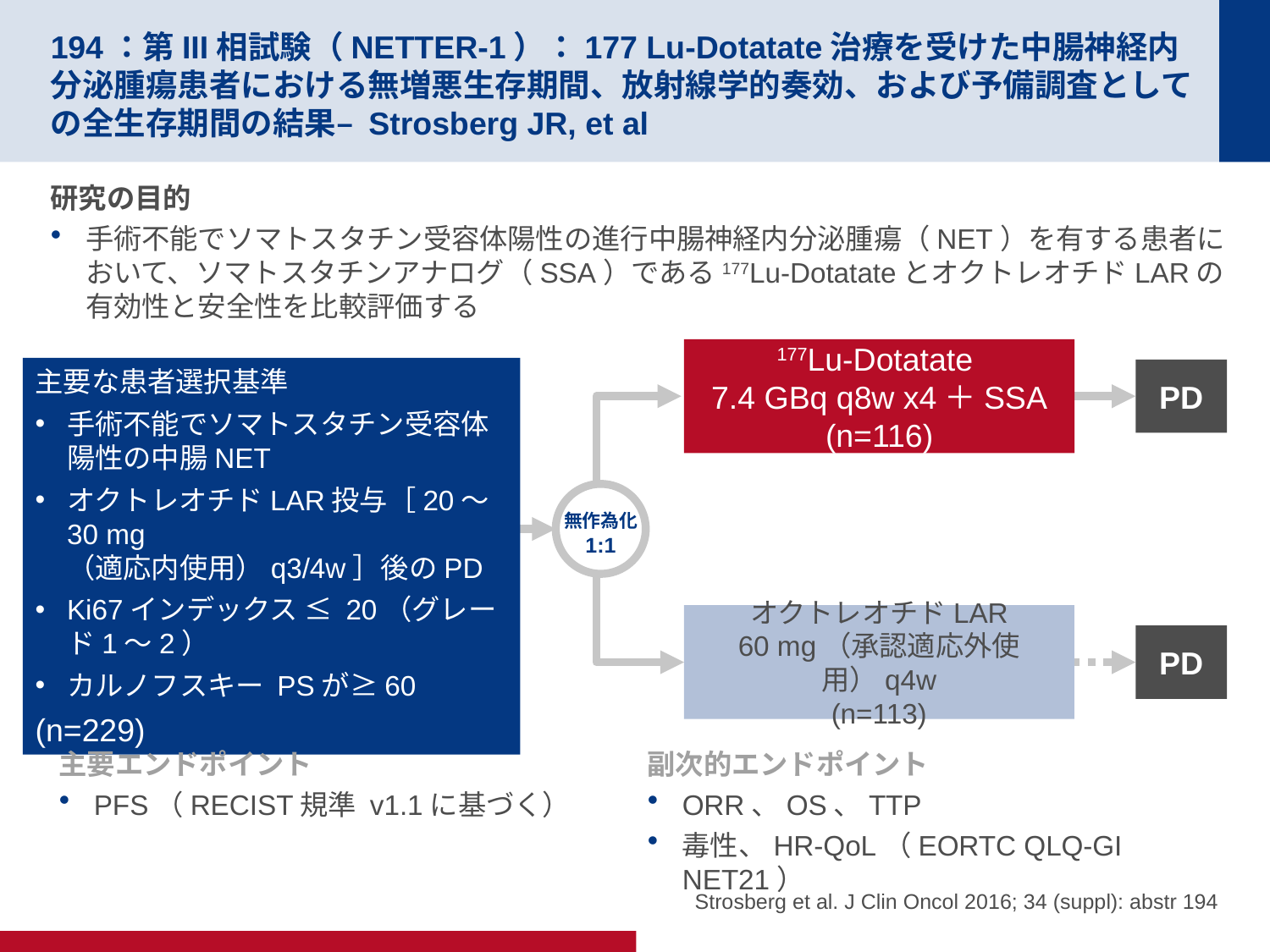

# 194：第III相試験（NETTER-1）：177 Lu-Dotatate治療を受けた中腸神経内分泌腫瘍患者における無増悪生存期間、放射線学的奏効、および予備調査としての全生存期間の結果– Strosberg JR, et al
研究の目的
手術不能でソマトスタチン受容体陽性の進行中腸神経内分泌腫瘍（NET）を有する患者において、ソマトスタチンアナログ（SSA）である177Lu-DotatateとオクトレオチドLARの有効性と安全性を比較評価する
177Lu-Dotatate
7.4 GBq q8w x4＋SSA
(n=116)
主要な患者選択基準
手術不能でソマトスタチン受容体陽性の中腸NET
オクトレオチドLAR投与［20～30 mg
（適応内使用）q3/4w］後のPD
Ki67インデックス ≤ 20（グレード1～2）
カルノフスキー PSが≥60
(n=229)
PD
無作為化
1:1
オクトレオチドLAR
60 mg（承認適応外使用）q4w
(n=113)
PD
主要エンドポイント
PFS（RECIST規準 v1.1に基づく）

副次的エンドポイント
ORR、OS、TTP
毒性、HR-QoL（EORTC QLQ-GI NET21）
Strosberg et al. J Clin Oncol 2016; 34 (suppl): abstr 194